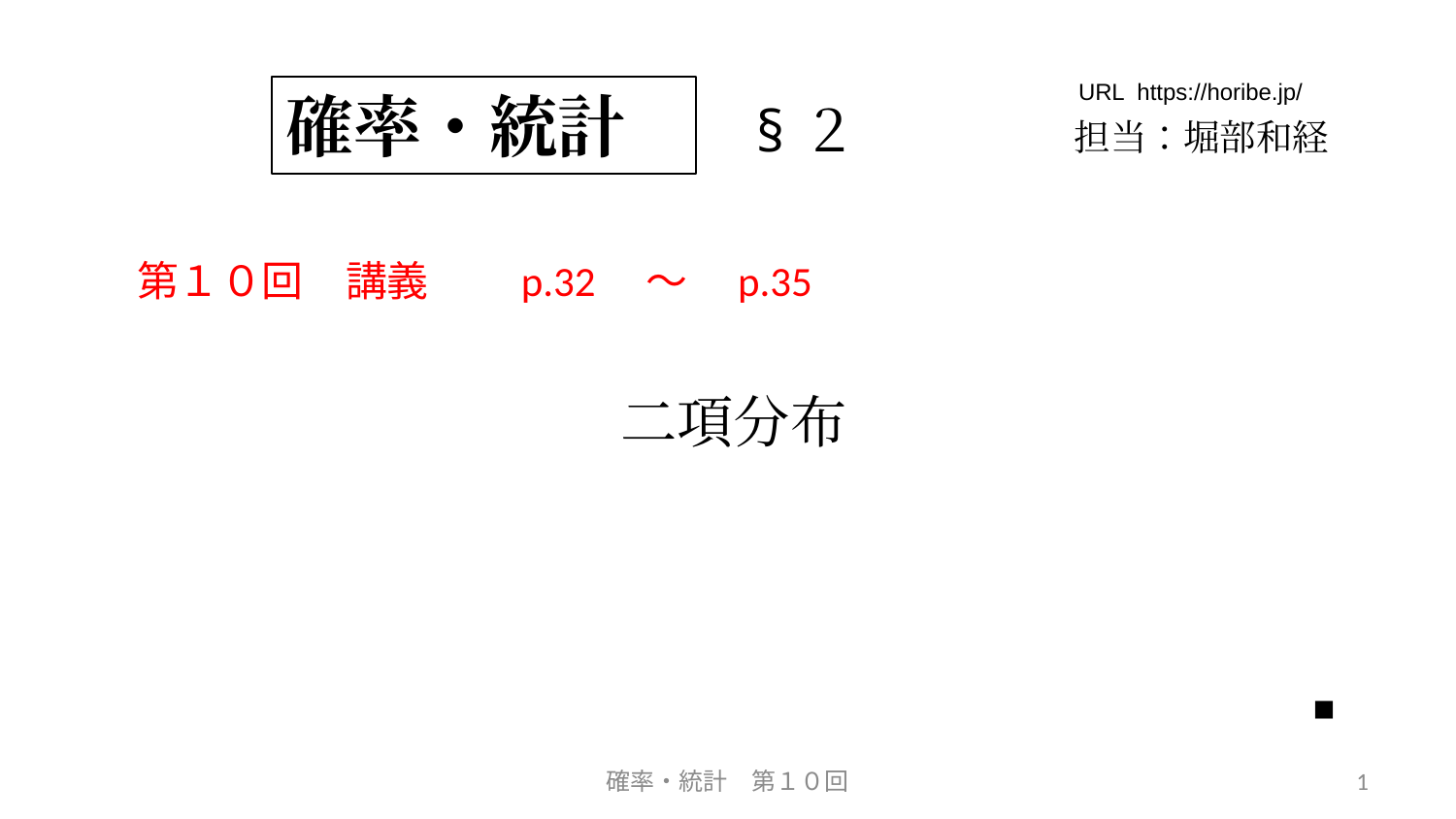

URL  https://horibe.jp/
確率・統計
§２
担当：堀部和経
第１０回　講義　　p.32　～　p.35
二項分布
■

確率・統計　第１０回
1